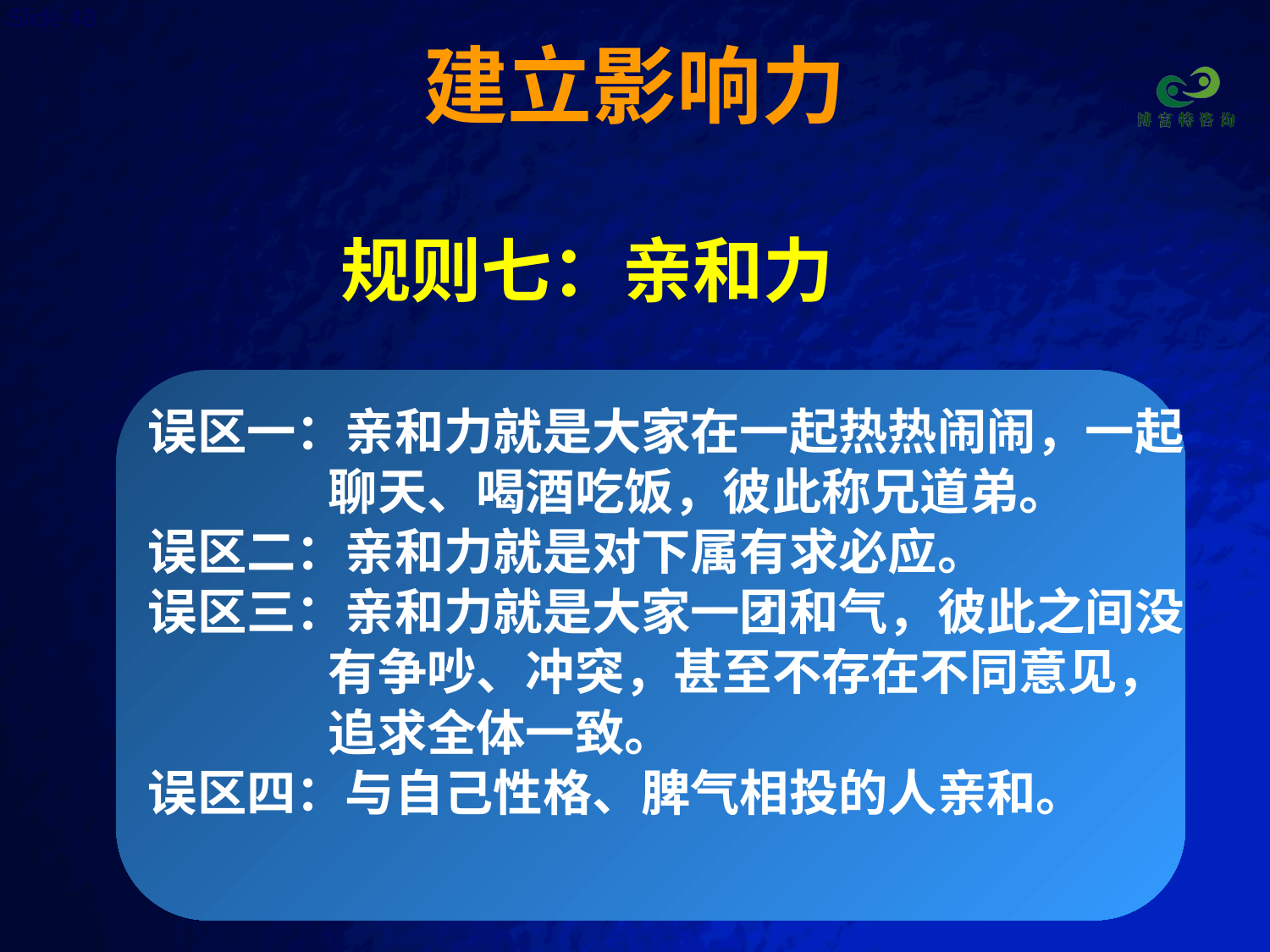

# 建立影响力
规则七：亲和力

误区一：亲和力就是大家在一起热热闹闹，一起
               聊天、喝酒吃饭，彼此称兄道弟。
误区二：亲和力就是对下属有求必应。
误区三：亲和力就是大家一团和气，彼此之间没
               有争吵、冲突，甚至不存在不同意见，
               追求全体一致。
误区四：与自己性格、脾气相投的人亲和。